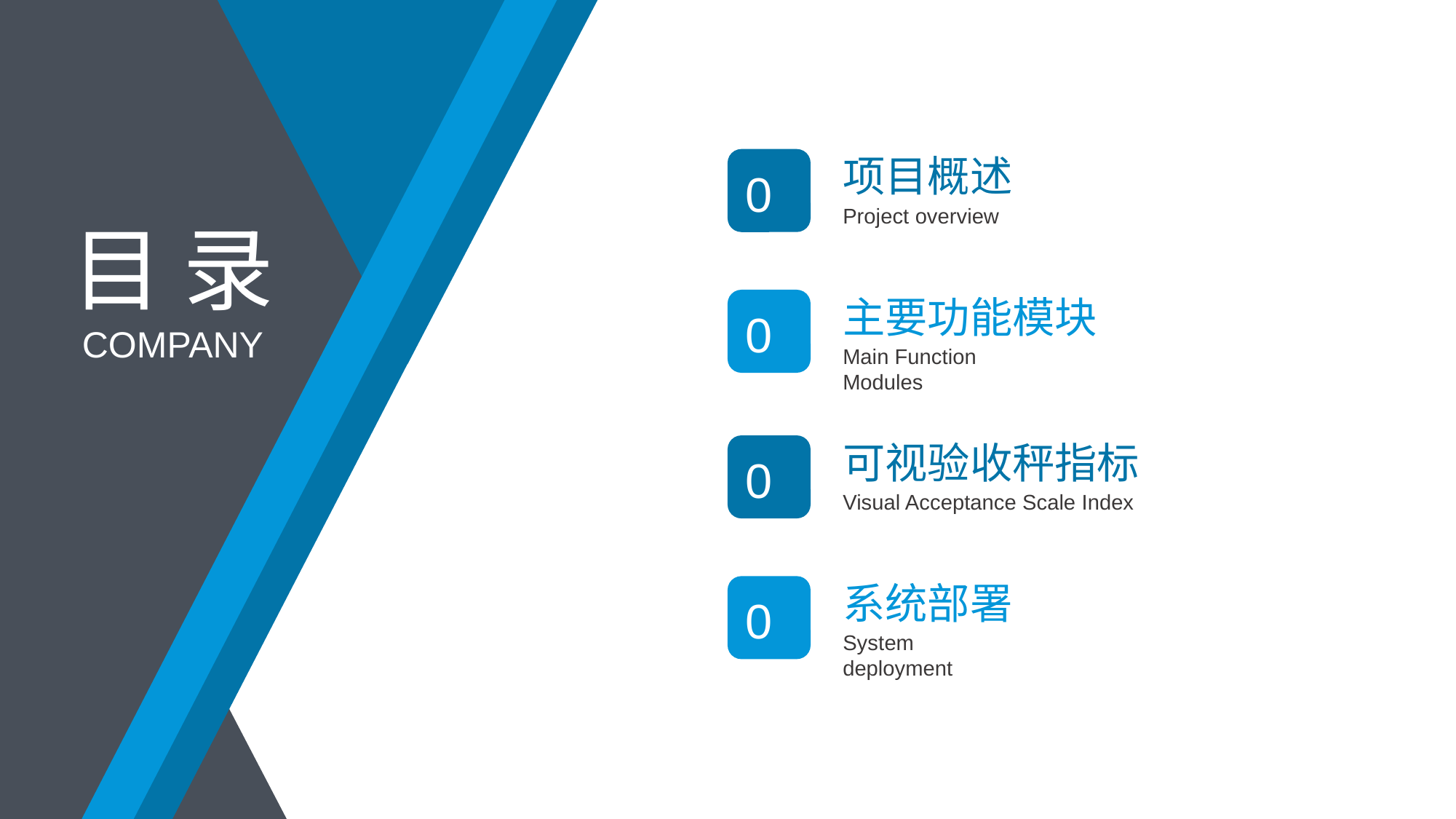

项目概述

01
Project overview
目 录
COMPANY
主要功能模块

02
Main Function Modules
可视验收秤指标

03
Visual Acceptance Scale Index
系统部署

04
System deployment